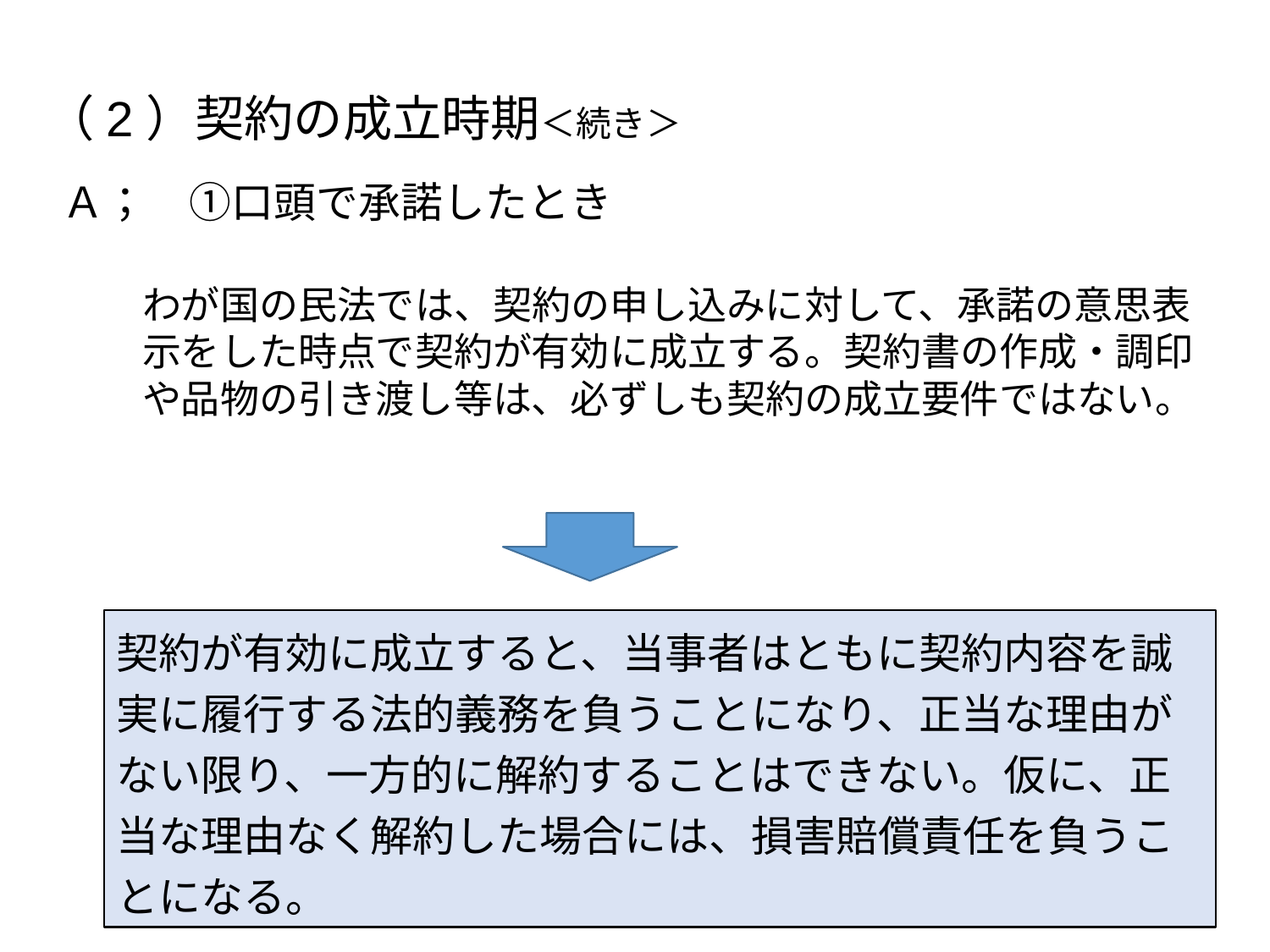

（2）契約の成立時期＜続き＞
Ａ；　①口頭で承諾したとき

わが国の民法では、契約の申し込みに対して、承諾の意思表示をした時点で契約が有効に成立する。契約書の作成・調印や品物の引き渡し等は、必ずしも契約の成立要件ではない。

契約が有効に成立すると、当事者はともに契約内容を誠実に履行する法的義務を負うことになり、正当な理由がない限り、一方的に解約することはできない。仮に、正当な理由なく解約した場合には、損害賠償責任を負うことになる。
14